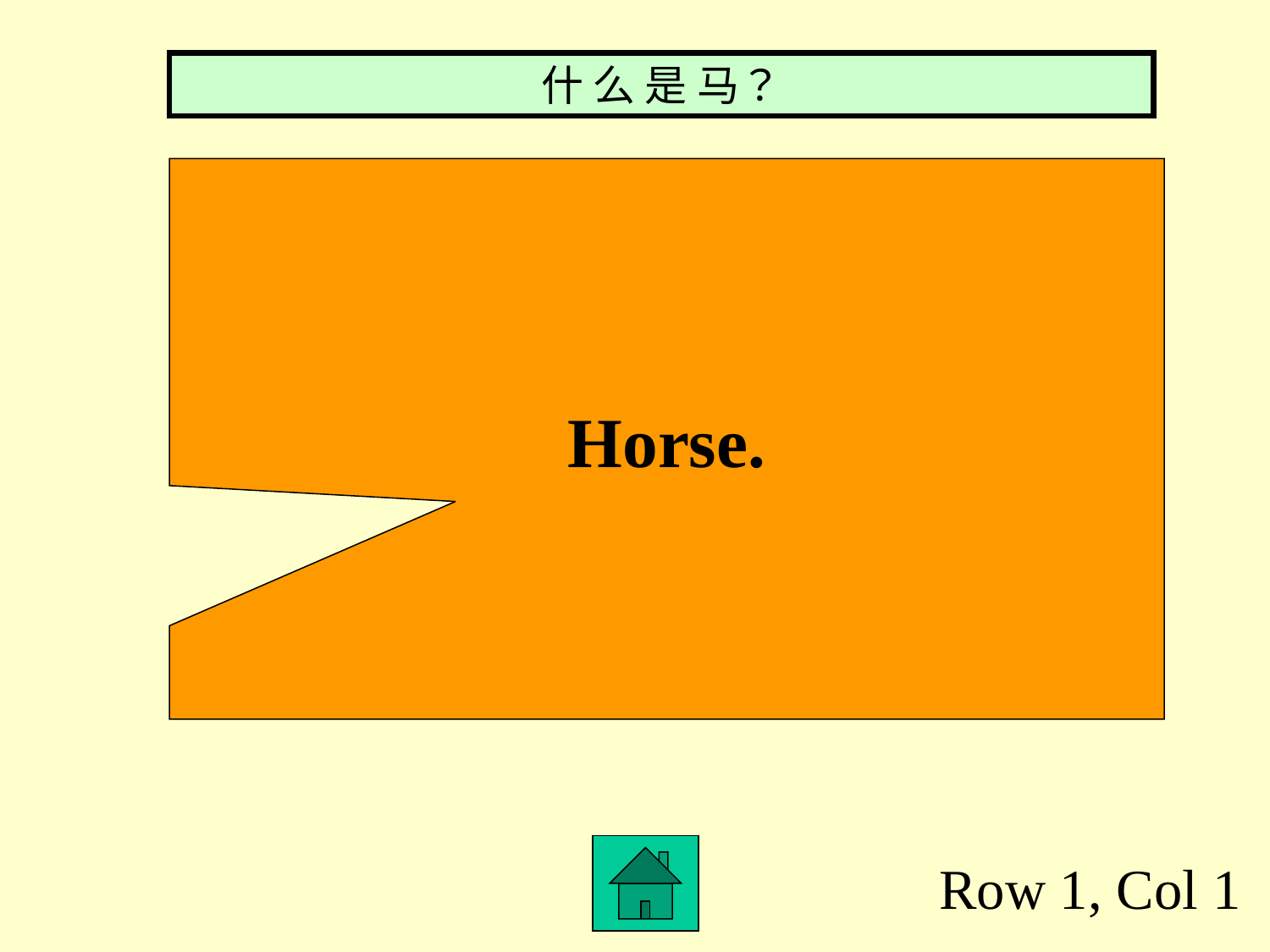

什 么 是 马？
Horse.

Row 1, Col 1